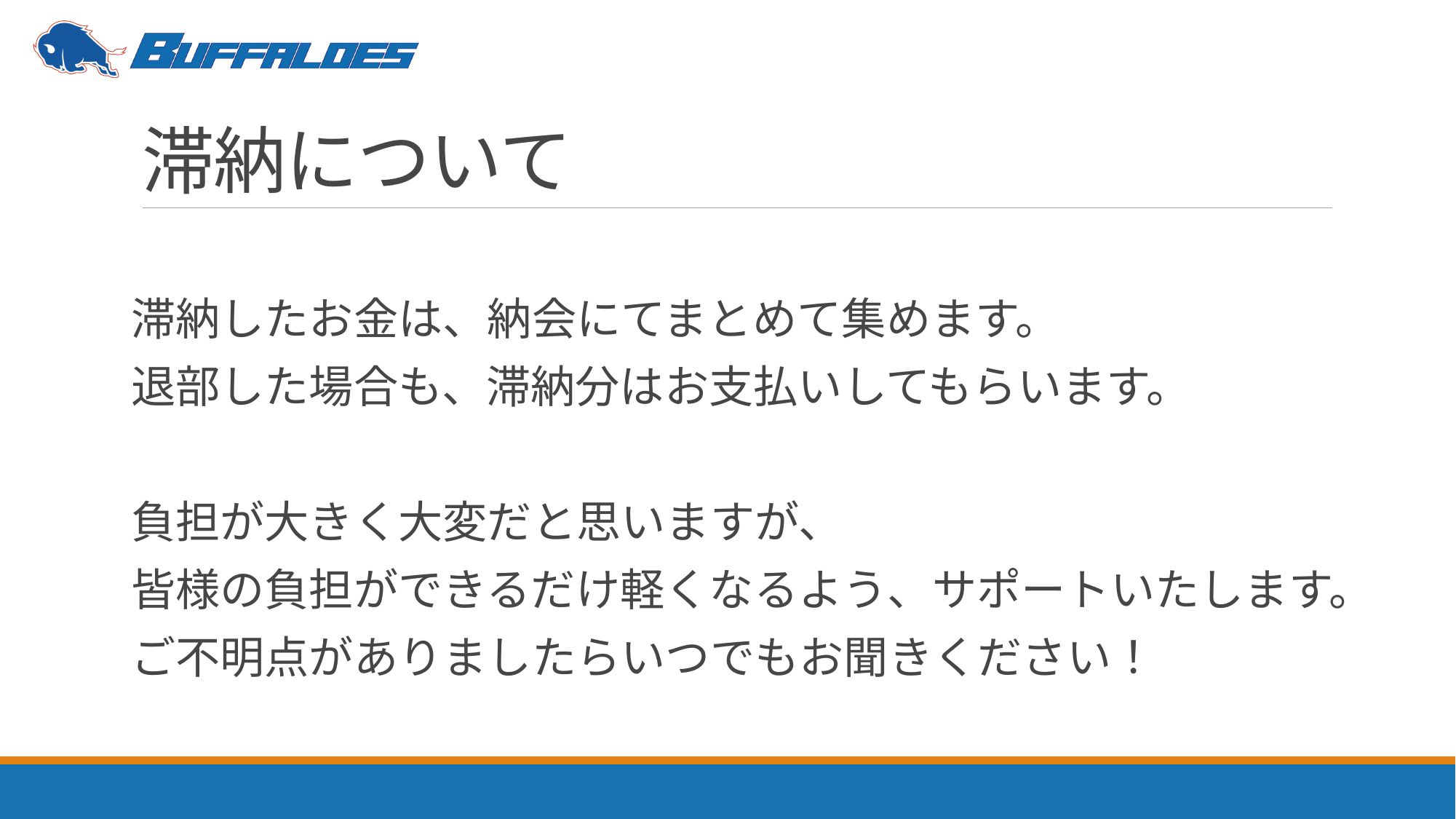

# 滞納について

滞納したお金は、納会にてまとめて集めます。
退部した場合も、滞納分はお支払いしてもらいます。

負担が大きく大変だと思いますが、
皆様の負担ができるだけ軽くなるよう、サポートいたします。
ご不明点がありましたらいつでもお聞きください！